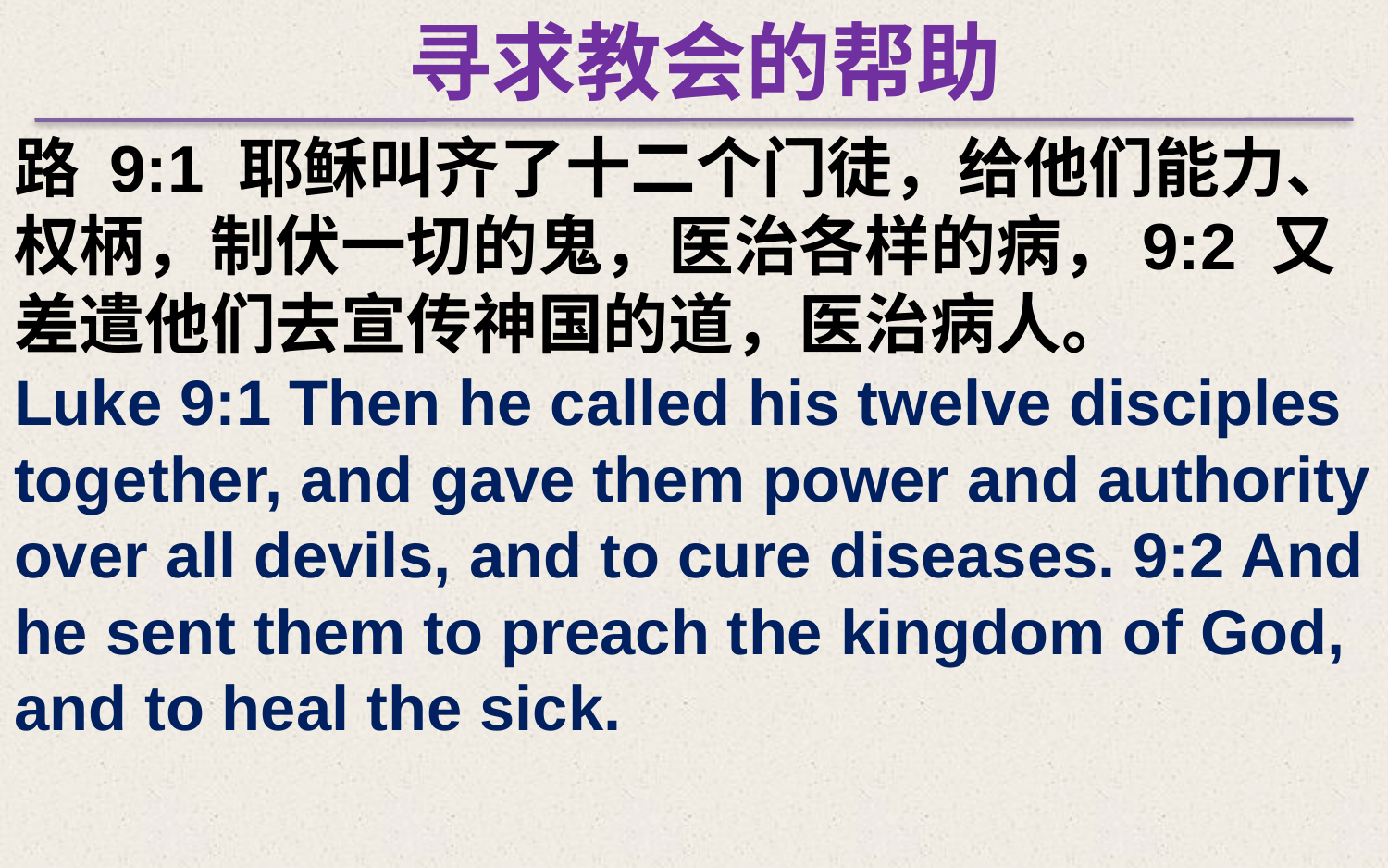

寻求教会的帮助
路 9:1 耶稣叫齐了十二个门徒，给他们能力、权柄，制伏一切的鬼，医治各样的病，9:2 又差遣他们去宣传神国的道，医治病人。
Luke 9:1 Then he called his twelve disciples together, and gave them power and authority over all devils, and to cure diseases. 9:2 And he sent them to preach the kingdom of God, and to heal the sick.